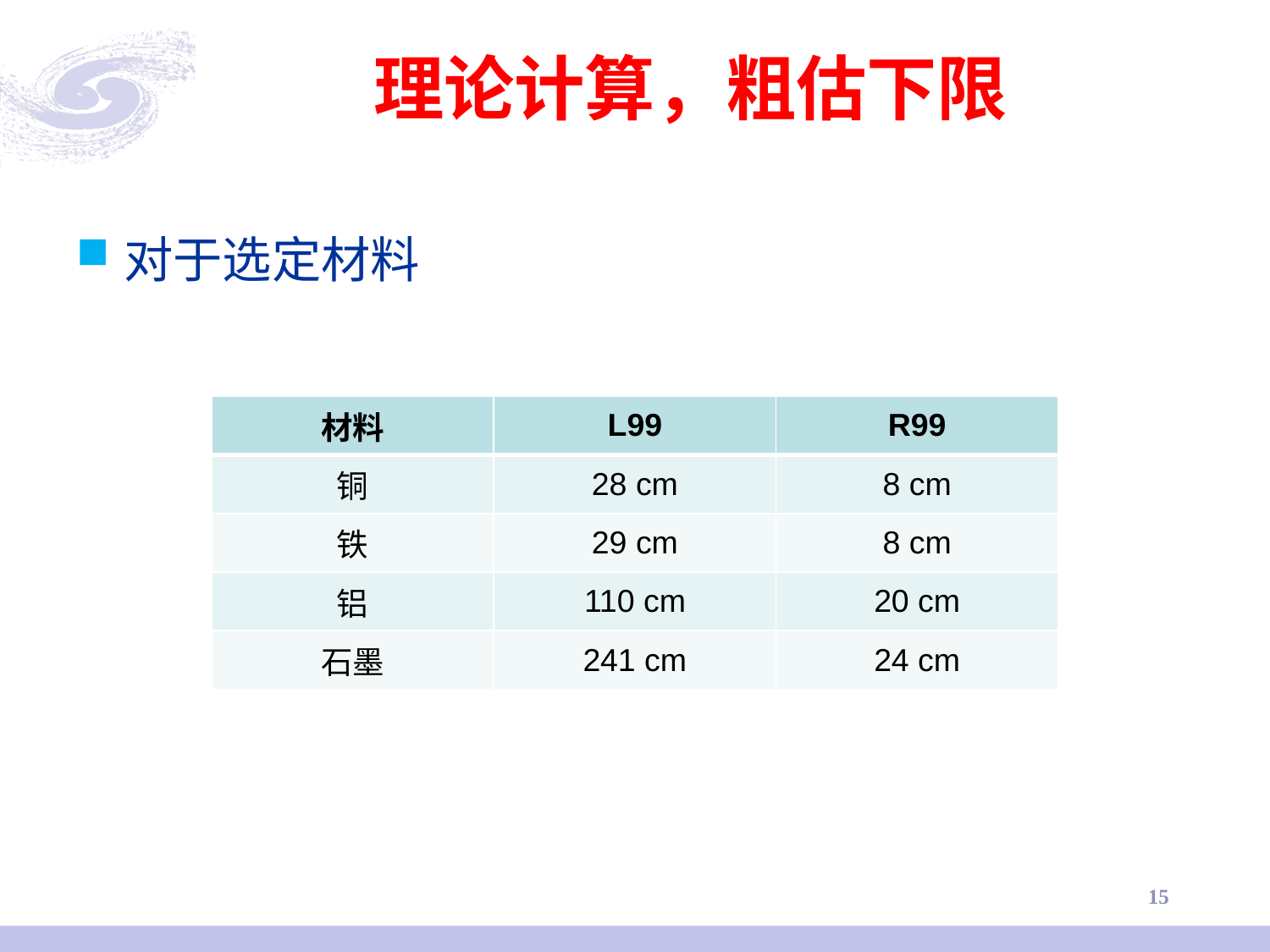

# 理论计算，粗估下限
对于选定材料
| 材料 | L99 | R99 |
| --- | --- | --- |
| 铜 | 28 cm | 8 cm |
| 铁 | 29 cm | 8 cm |
| 铝 | 110 cm | 20 cm |
| 石墨 | 241 cm | 24 cm |
15